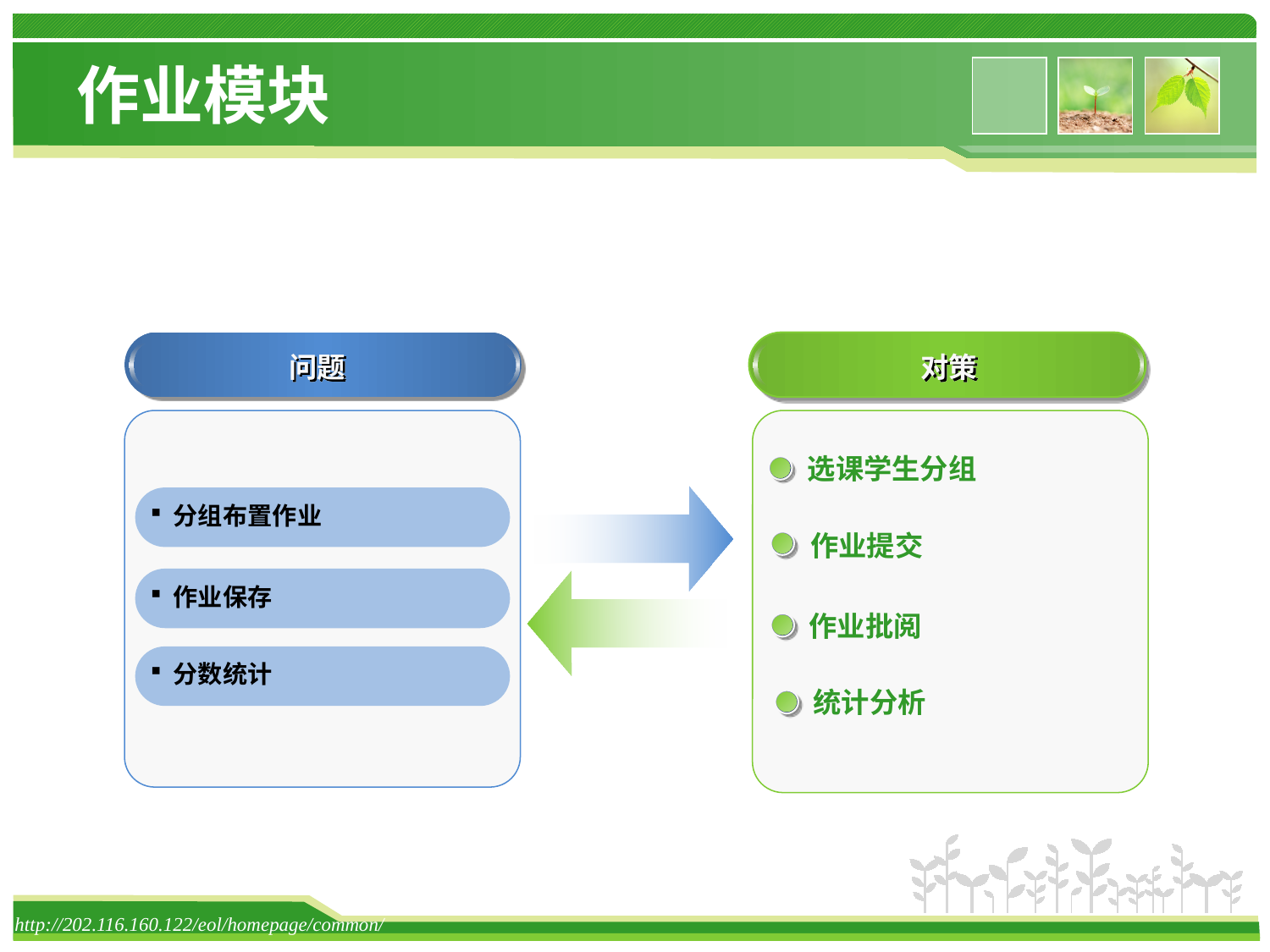

# 作业模块

问题
对策

 选课学生分组

 分组布置作业
 作业提交

 作业保存
 作业批阅

 分数统计
 统计分析